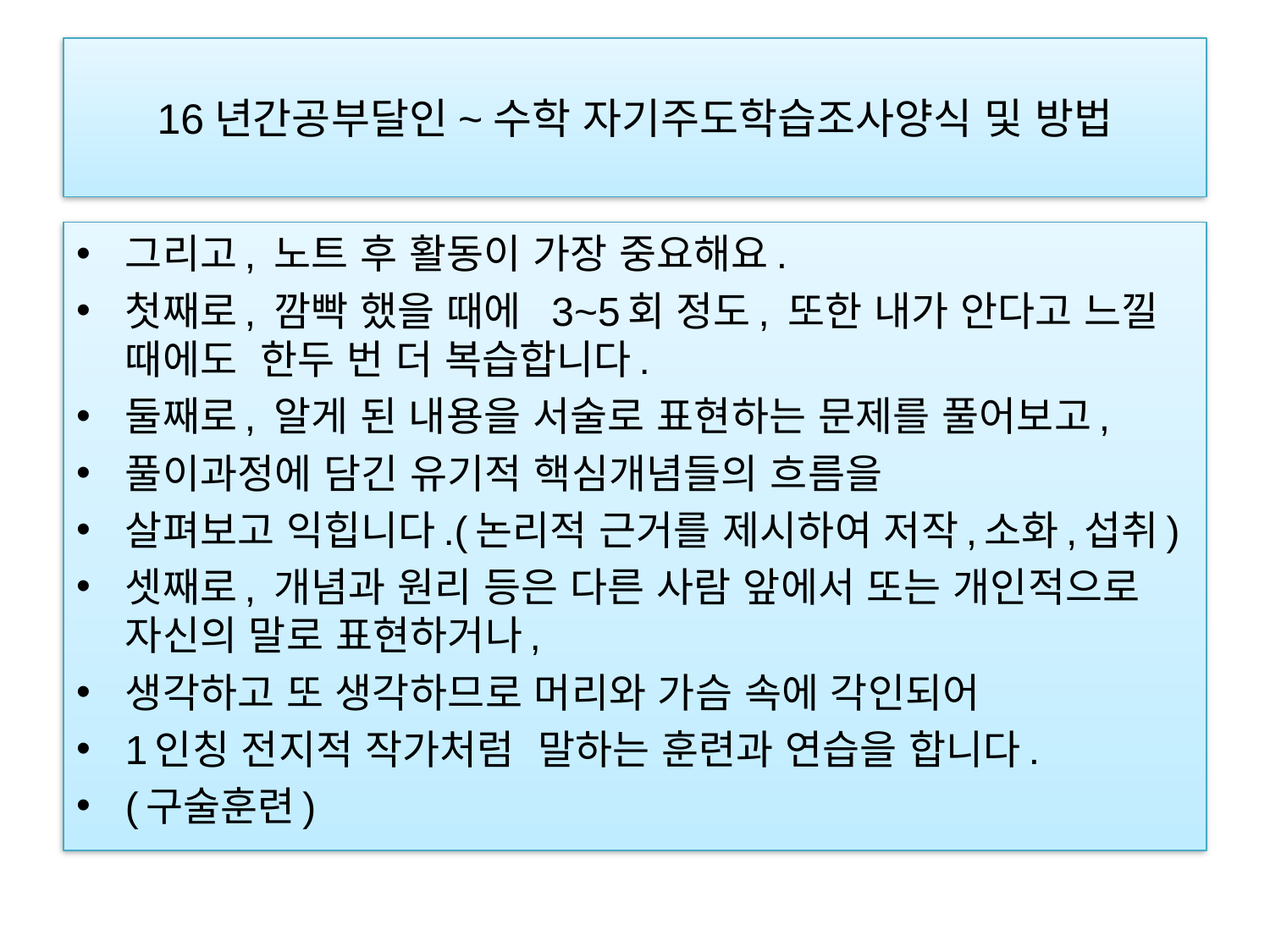

# 16년간공부달인~수학 자기주도학습조사양식 및 방법
그리고, 노트 후 활동이 가장 중요해요.
첫째로, 깜빡 했을 때에  3~5회 정도, 또한 내가 안다고 느낄 때에도  한두 번 더 복습합니다.
둘째로, 알게 된 내용을 서술로 표현하는 문제를 풀어보고,
풀이과정에 담긴 유기적 핵심개념들의 흐름을
살펴보고 익힙니다.(논리적 근거를 제시하여 저작,소화,섭취)
셋째로, 개념과 원리 등은 다른 사람 앞에서 또는 개인적으로 자신의 말로 표현하거나,
생각하고 또 생각하므로 머리와 가슴 속에 각인되어
1인칭 전지적 작가처럼  말하는 훈련과 연습을 합니다.
(구술훈련)